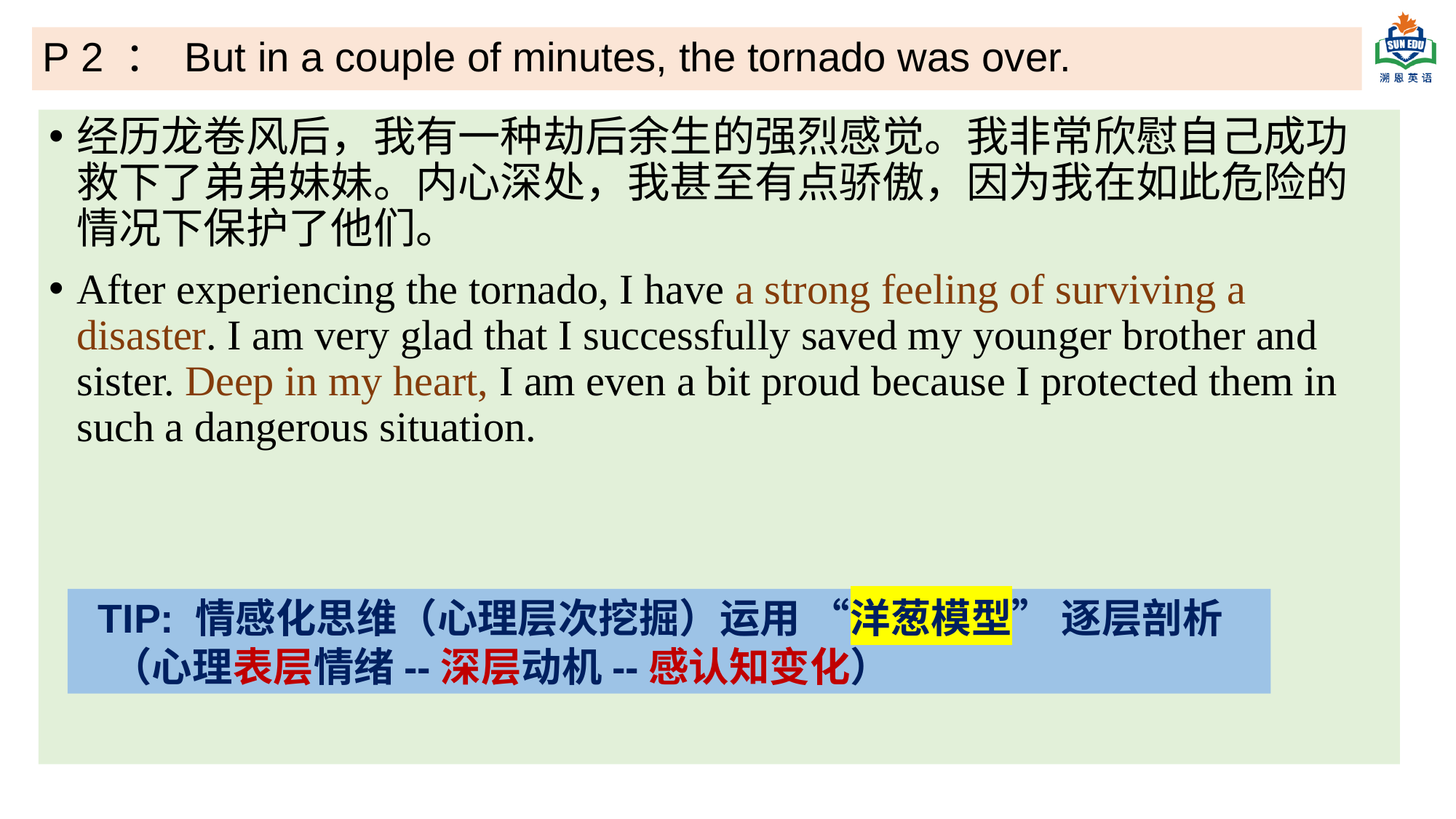

P 2 ： But in a couple of minutes, the tornado was over.
经历龙卷风后，我有一种劫后余生的强烈感觉。我非常欣慰自己成功救下了弟弟妹妹。内心深处，我甚至有点骄傲，因为我在如此危险的情况下保护了他们。
After experiencing the tornado, I have a strong feeling of surviving a disaster. I am very glad that I successfully saved my younger brother and sister. Deep in my heart, I am even a bit proud because I protected them in such a dangerous situation.
  tip: 情感化思维（心理层次挖掘）运用 “洋葱模型” 逐层剖析         （心理表层情绪--深层动机--感认知变化）